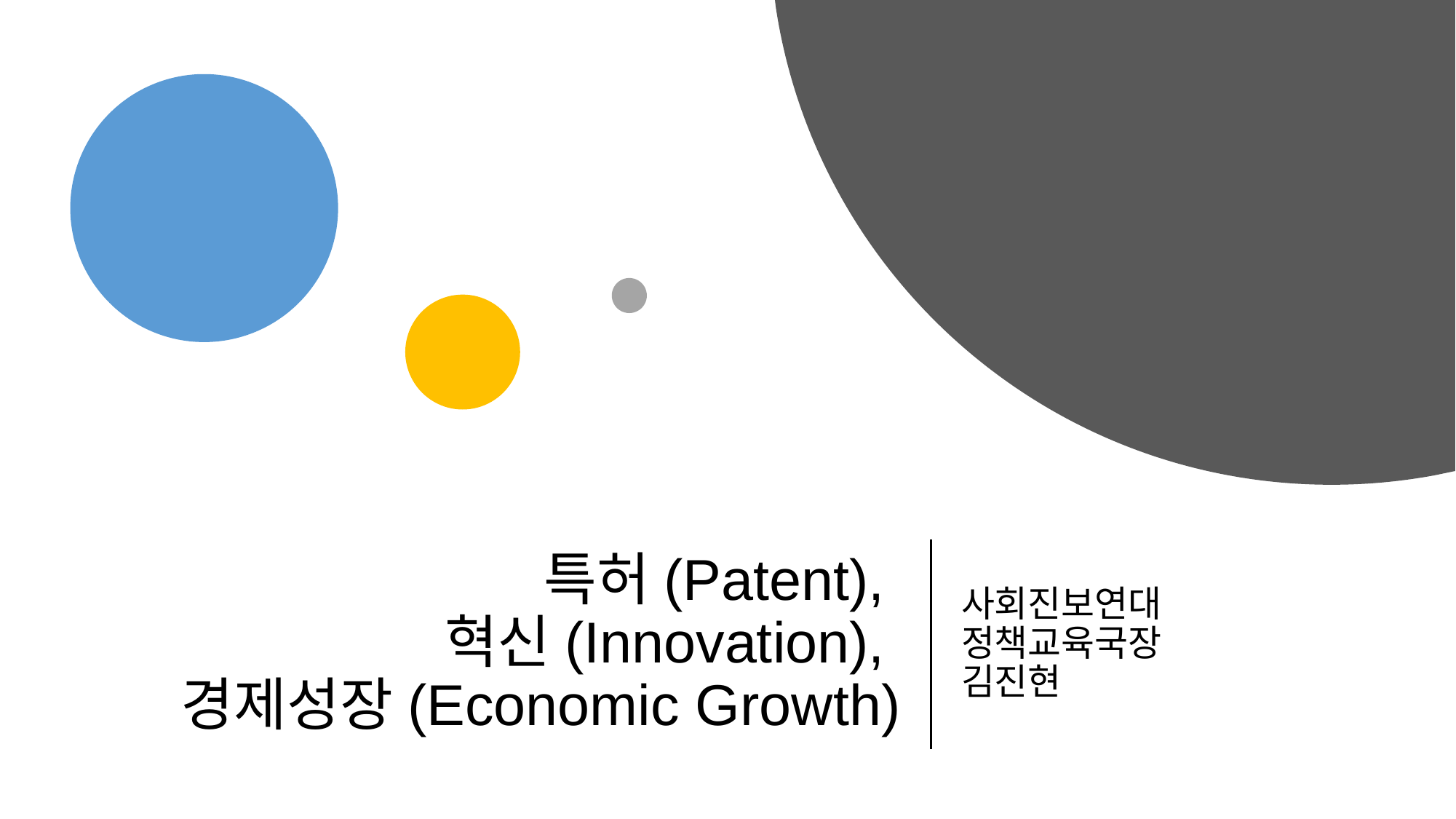

# 특허(Patent), 혁신(Innovation), 경제성장(Economic Growth)
사회진보연대
정책교육국장
김진현